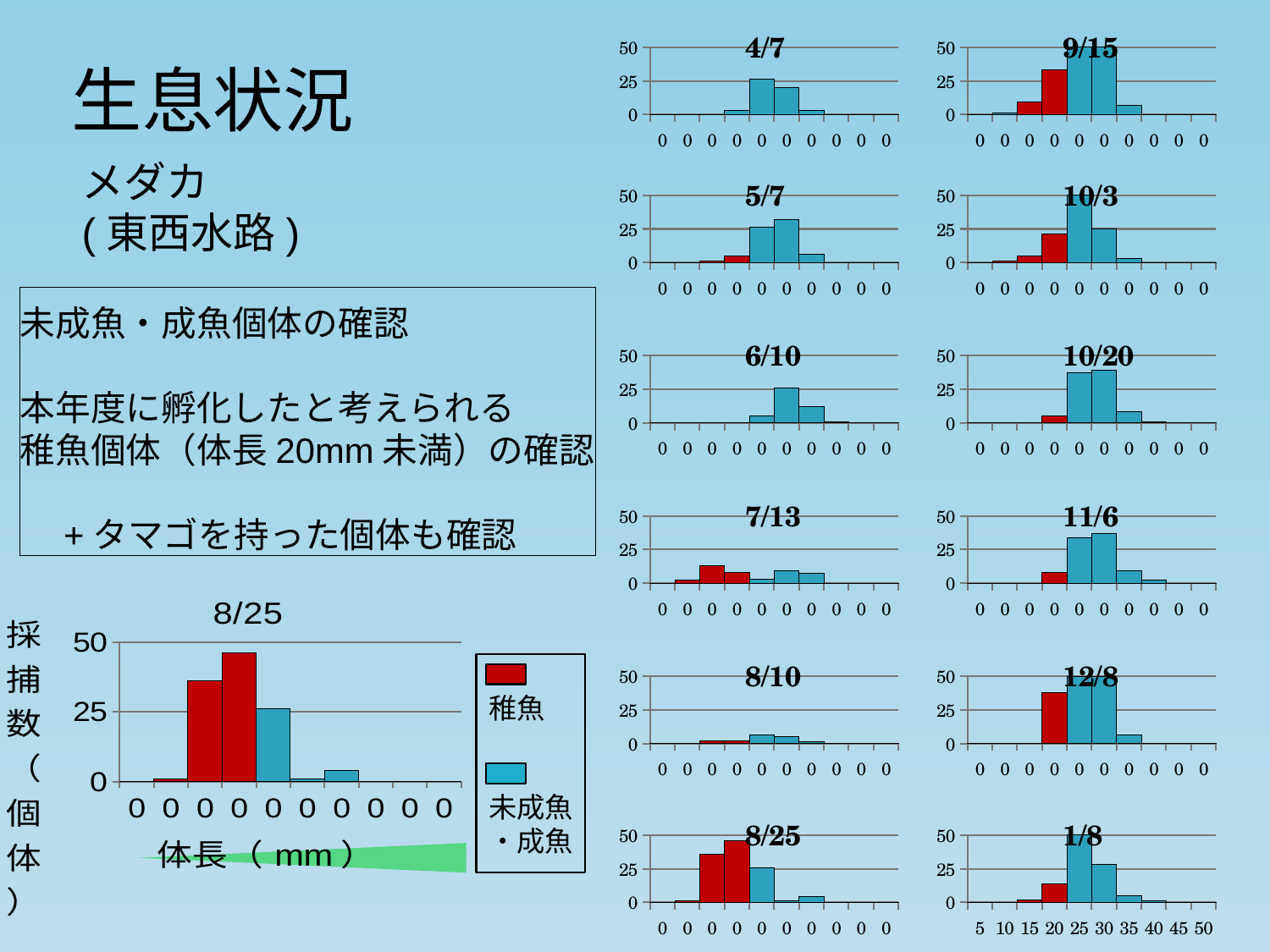

### Chart: 4/7

| Category |  | #REF! |
|---|---|---|
| 0 | 0.0 | 0.0 |
| 0 | 0.0 | 0.0 |
| 0 | 0.0 | 0.0 |
| 0 | 3.0 | 0.0 |
| 0 | 26.0 | 0.0 |
| 0 | 20.0 | 0.0 |
| 0 | 3.0 | 0.0 |
| 0 | 0.0 | 0.0 |
| 0 | 0.0 | 0.0 |
| 0 | 0.0 | 0.0 |

### Chart: 9/15

| Category |  | #REF! |
|---|---|---|
| 0 | 0.0 | 0.0 |
| 0 | 1.0 | 0.0 |
| 0 | 9.0 | 0.0 |
| 0 | 33.0 | 0.0 |
| 0 | 186.0 | 0.0 |
| 0 | 56.0 | 0.0 |
| 0 | 7.0 | 0.0 |
| 0 | 0.0 | 0.0 |
| 0 | 0.0 | 0.0 |
| 0 | 0.0 | 0.0 |
生息状況

メダカ
(東西水路)

### Chart: 5/7

| Category |  | #REF! |
|---|---|---|
| 0 | 0.0 | 0.0 |
| 0 | 0.0 | 0.0 |
| 0 | 1.0 | 0.0 |
| 0 | 5.0 | 0.0 |
| 0 | 26.0 | 0.0 |
| 0 | 32.0 | 0.0 |
| 0 | 6.0 | 0.0 |
| 0 | 0.0 | 0.0 |
| 0 | 0.0 | 0.0 |
| 0 | 0.0 | 0.0 |

### Chart: 10/3

| Category |  | #REF! |
|---|---|---|
| 0 | 0.0 | 0.0 |
| 0 | 1.0 | 0.0 |
| 0 | 5.0 | 0.0 |
| 0 | 21.0 | 0.0 |
| 0 | 55.0 | 0.0 |
| 0 | 25.0 | 0.0 |
| 0 | 3.0 | 0.0 |
| 0 | 0.0 | 0.0 |
| 0 | 0.0 | 0.0 |
| 0 | 0.0 | 0.0 |
未成魚・成魚個体の確認

本年度に孵化したと考えられる
稚魚個体（体長20mm未満）の確認

　+タマゴを持った個体も確認

### Chart: 6/10

| Category |  | #REF! |
|---|---|---|
| 0 | 0.0 | 0.0 |
| 0 | 0.0 | 0.0 |
| 0 | 0.0 | 0.0 |
| 0 | 0.0 | 0.0 |
| 0 | 5.0 | 0.0 |
| 0 | 26.0 | 0.0 |
| 0 | 12.0 | 0.0 |
| 0 | 1.0 | 0.0 |
| 0 | 0.0 | 0.0 |
| 0 | 0.0 | 0.0 |

### Chart: 10/20

| Category |  | #REF! |
|---|---|---|
| 0 | 0.0 | 0.0 |
| 0 | 0.0 | 0.0 |
| 0 | 0.0 | 0.0 |
| 0 | 5.0 | 0.0 |
| 0 | 37.0 | 0.0 |
| 0 | 39.0 | 0.0 |
| 0 | 8.0 | 0.0 |
| 0 | 1.0 | 0.0 |
| 0 | 0.0 | 0.0 |
| 0 | 0.0 | 0.0 |

### Chart: 7/13

| Category |  | #REF! |
|---|---|---|
| 0 | 0.0 | 0.0 |
| 0 | 2.0 | 0.0 |
| 0 | 13.0 | 0.0 |
| 0 | 8.0 | 0.0 |
| 0 | 3.0 | 0.0 |
| 0 | 9.0 | 0.0 |
| 0 | 7.0 | 0.0 |
| 0 | 0.0 | 0.0 |
| 0 | 0.0 | 0.0 |
| 0 | 0.0 | 0.0 |

### Chart: 11/6

| Category |  | #REF! |
|---|---|---|
| 0 | 0.0 | 0.0 |
| 0 | 0.0 | 0.0 |
| 0 | 0.0 | 0.0 |
| 0 | 8.0 | 0.0 |
| 0 | 34.0 | 0.0 |
| 0 | 37.0 | 0.0 |
| 0 | 9.0 | 0.0 |
| 0 | 2.0 | 0.0 |
| 0 | 0.0 | 0.0 |
| 0 | 0.0 | 0.0 |

### Chart: 8/25

| Category |  | #REF! | #REF! | #REF! | #REF! |
|---|---|---|---|---|---|
| 0 | 0.0 | 0.0 | 0.0 | 0.0 | 0.0 |
| 0 | 1.0 | 0.0 | 0.0 | 0.0 | 0.0 |
| 0 | 36.0 | 0.0 | 0.0 | 0.0 | 0.0 |
| 0 | 46.0 | 0.0 | 0.0 | 0.0 | 0.0 |
| 0 | 26.0 | 0.0 | 0.0 | 0.0 | 0.0 |
| 0 | 1.0 | 0.0 | 0.0 | 0.0 | 0.0 |
| 0 | 4.0 | 0.0 | 0.0 | 0.0 | 0.0 |
| 0 | 0.0 | 0.0 | 0.0 | 0.0 | 0.0 |
| 0 | 0.0 | 0.0 | 0.0 | 0.0 | 0.0 |
| 0 | 0.0 | 0.0 | 0.0 | 0.0 | 0.0 |

### Chart: 8/10

| Category |  | #REF! |
|---|---|---|
| 0 | 0.0 | 0.0 |
| 0 | 0.0 | 0.0 |
| 0 | 2.0 | 0.0 |
| 0 | 2.0 | 0.0 |
| 0 | 6.0 | 0.0 |
| 0 | 5.0 | 0.0 |
| 0 | 1.0 | 0.0 |
| 0 | 0.0 | 0.0 |
| 0 | 0.0 | 0.0 |
| 0 | 0.0 | 0.0 |

### Chart: 12/8

| Category |  | #REF! |
|---|---|---|
| 0 | 0.0 | 0.0 |
| 0 | 0.0 | 0.0 |
| 0 | 0.0 | 0.0 |
| 0 | 38.0 | 0.0 |
| 0 | 143.0 | 0.0 |
| 0 | 71.0 | 0.0 |
| 0 | 6.0 | 0.0 |
| 0 | 0.0 | 0.0 |
| 0 | 0.0 | 0.0 |
| 0 | 0.0 | 0.0 |

稚魚

未成魚
・成魚

### Chart: 8/25

| Category |  | #REF! |
|---|---|---|
| 0 | 0.0 | 0.0 |
| 0 | 1.0 | 0.0 |
| 0 | 36.0 | 0.0 |
| 0 | 46.0 | 0.0 |
| 0 | 26.0 | 0.0 |
| 0 | 1.0 | 0.0 |
| 0 | 4.0 | 0.0 |
| 0 | 0.0 | 0.0 |
| 0 | 0.0 | 0.0 |
| 0 | 0.0 | 0.0 |

### Chart: 1/8

| Category |  |
|---|---|
| 5 | 0.0 |
| 10 | 0.0 |
| 15 | 2.0 |
| 20 | 14.0 |
| 25 | 87.0 |
| 30 | 28.0 |
| 35 | 5.0 |
| 40 | 1.0 |
| 45 | 0.0 |
| 50 | 0.0 |